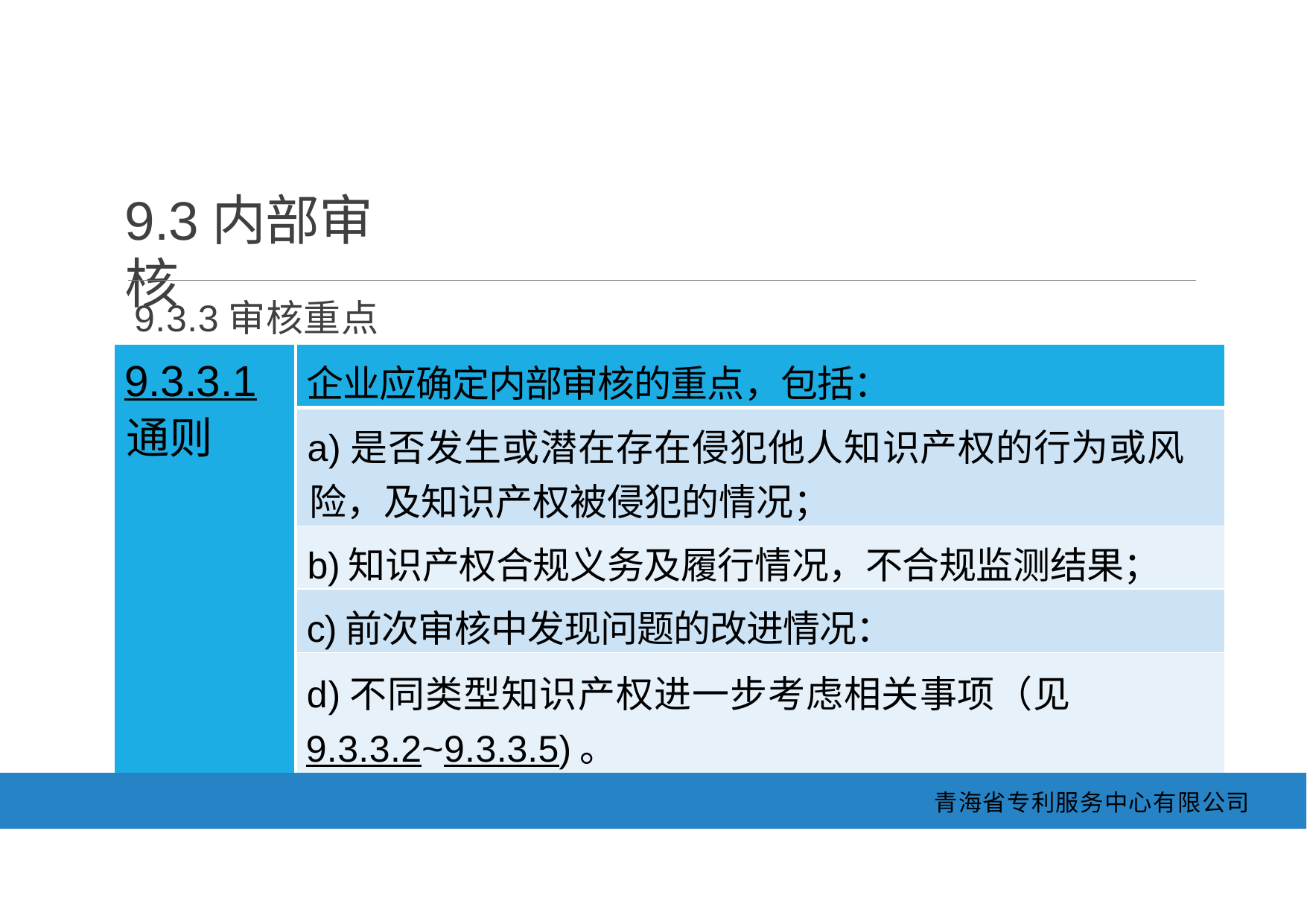

9.3内部审核

9.3.3审核重点
| 9.3.3.1 通则 | 企业应确定内部审核的重点，包括： |
| --- | --- |
|  | a)是否发生或潜在存在侵犯他人知识产权的行为或风 险，及知识产权被侵犯的情况； |
|  | b)知识产权合规义务及履行情况，不合规监测结果； |
|  | c)前次审核中发现问题的改进情况： |
|  | d)不同类型知识产权进一步考虑相关事项（见 9.3.3.2~9.3.3.5)。 |

青海省专利服务中心有限公司